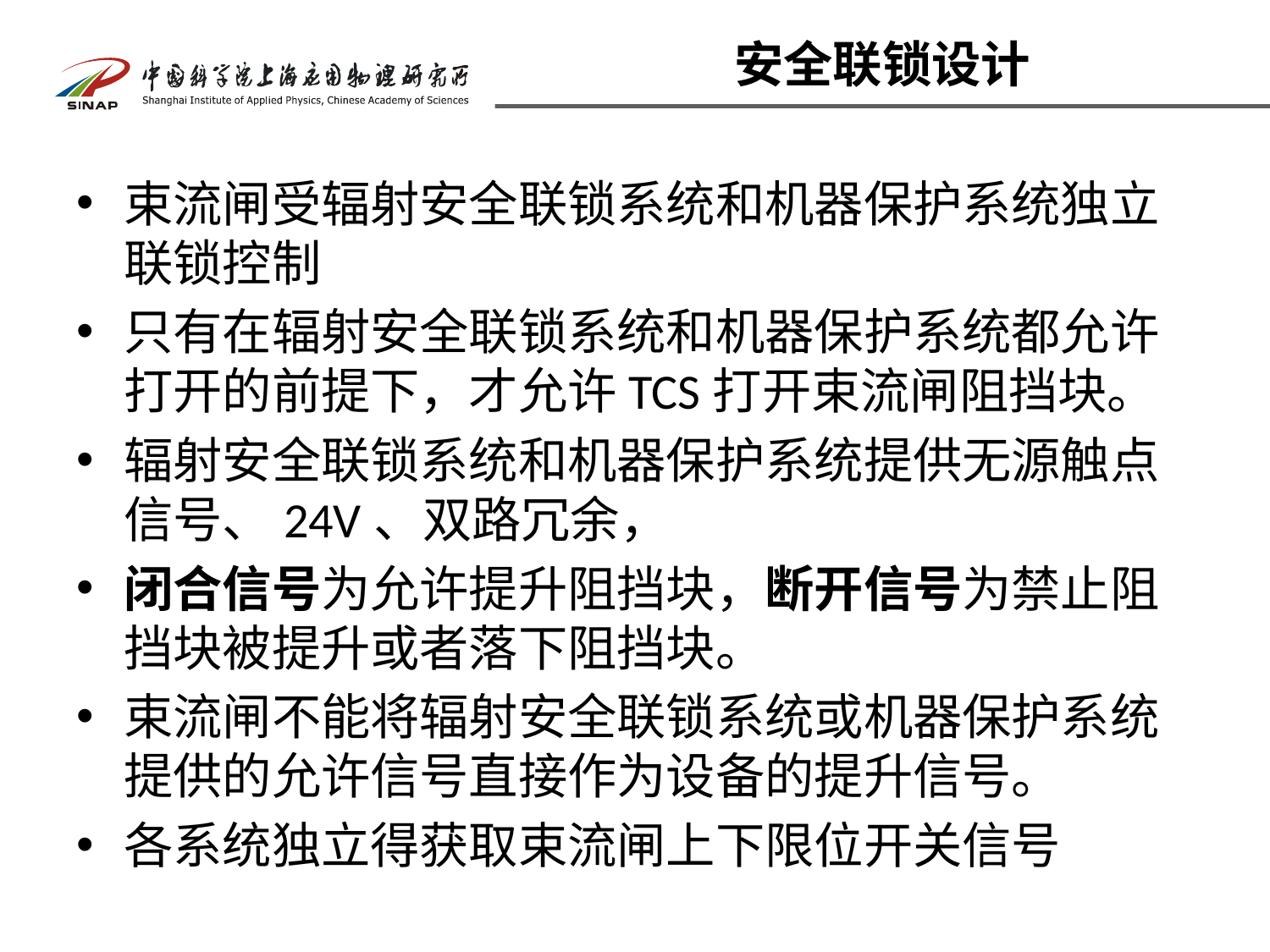

# 安全联锁设计
束流闸受辐射安全联锁系统和机器保护系统独立联锁控制
只有在辐射安全联锁系统和机器保护系统都允许打开的前提下，才允许TCS打开束流闸阻挡块。
辐射安全联锁系统和机器保护系统提供无源触点信号、24V、双路冗余，
闭合信号为允许提升阻挡块，断开信号为禁止阻挡块被提升或者落下阻挡块。
束流闸不能将辐射安全联锁系统或机器保护系统提供的允许信号直接作为设备的提升信号。
各系统独立得获取束流闸上下限位开关信号